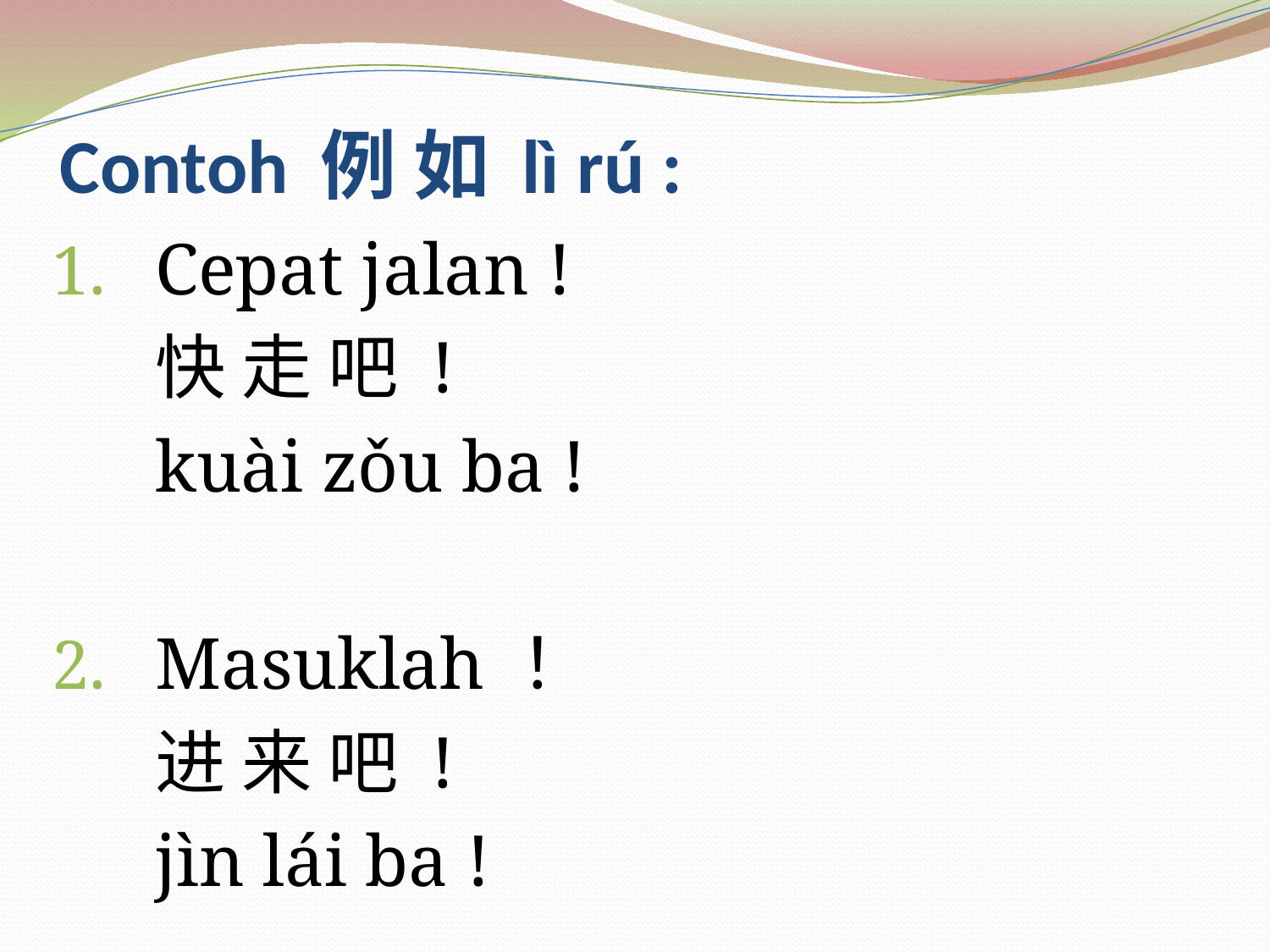

# Contoh 例 如 lì rú :
Cepat jalan !
	快 走 吧 !
	kuài zǒu ba !

Masuklah ！
	进 来 吧 !
	jìn lái ba !